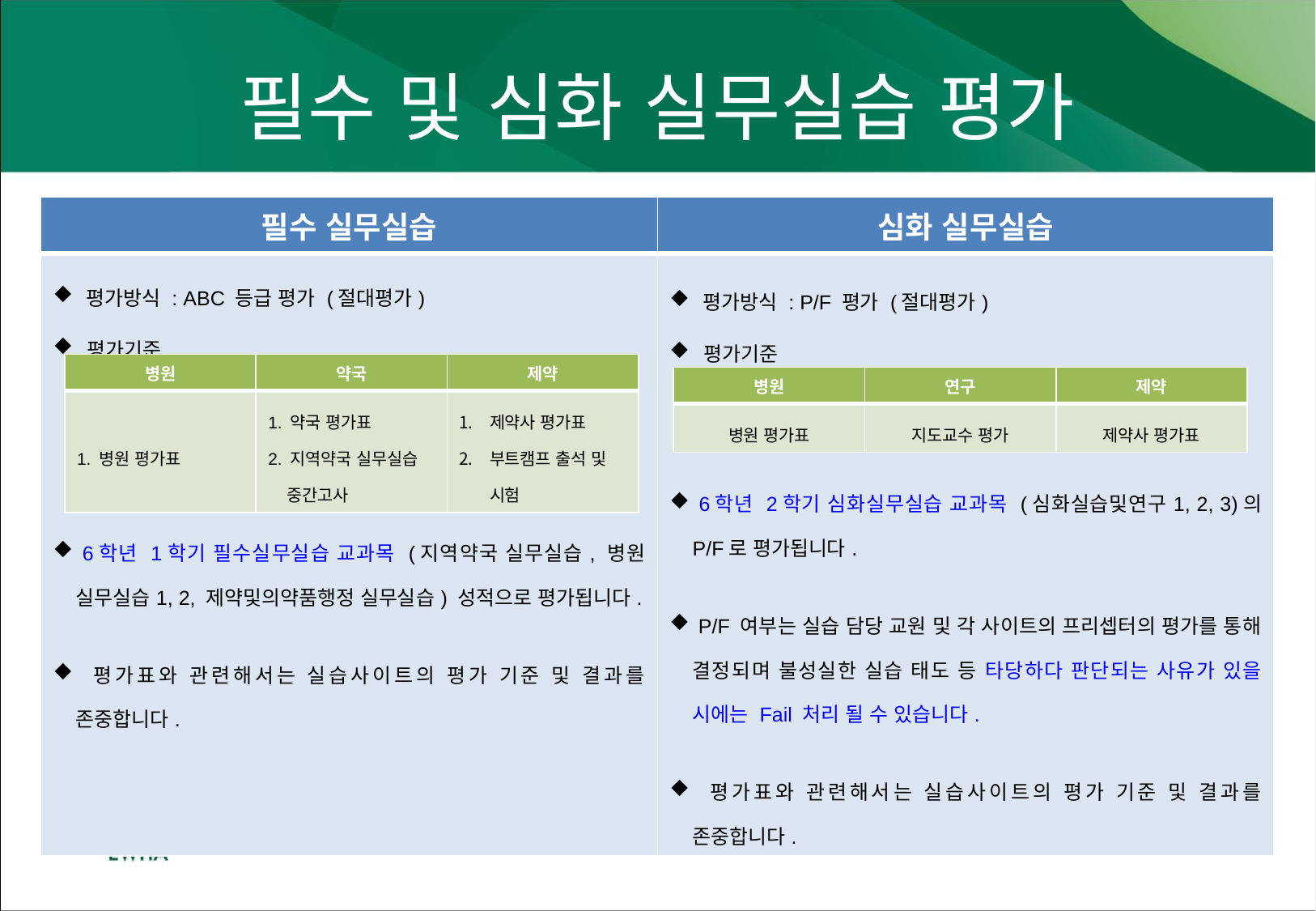

# 필수 및 심화 실무실습 평가
| 필수 실무실습 | 심화 실무실습 |
| --- | --- |
| 평가방식 : ABC 등급 평가 (절대평가) 평가기준 6학년 1학기 필수실무실습 교과목 (지역약국 실무실습, 병원 실무실습1, 2, 제약및의약품행정 실무실습) 성적으로 평가됩니다. 평가표와 관련해서는 실습사이트의 평가 기준 및 결과를 존중합니다. | 평가방식 : P/F 평가 (절대평가) 평가기준 6학년 2학기 심화실무실습 교과목 (심화실습및연구1, 2, 3)의 P/F로 평가됩니다. P/F 여부는 실습 담당 교원 및 각 사이트의 프리셉터의 평가를 통해 결정되며 불성실한 실습 태도 등 타당하다 판단되는 사유가 있을 시에는 Fail 처리 될 수 있습니다. 평가표와 관련해서는 실습사이트의 평가 기준 및 결과를 존중합니다. |
| 병원 | 약국 | 제약 |
| --- | --- | --- |
| 1. 병원 평가표 | 1. 약국 평가표 2. 지역약국 실무실습 중간고사 | 제약사 평가표 부트캠프 출석 및 시험 |
| 병원 | 연구 | 제약 |
| --- | --- | --- |
| 병원 평가표 | 지도교수 평가 | 제약사 평가표 |